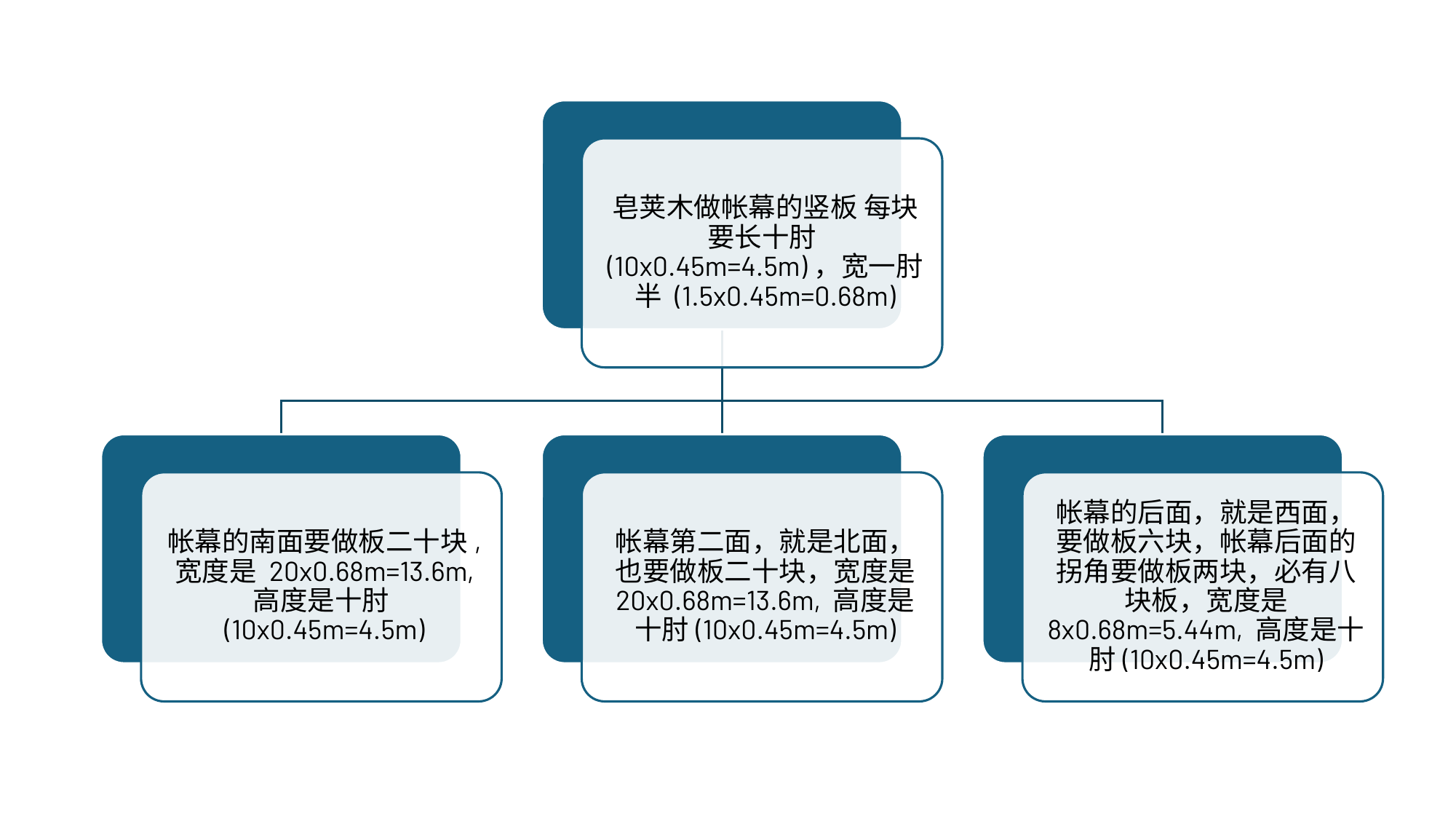

皂荚木做帐幕的竖板 每块要长十肘(10x0.45m=4.5m)，宽一肘半 (1.5x0.45m=0.68m)
帐幕的南面要做板二十块, 宽度是 20x0.68m=13.6m, 高度是十肘(10x0.45m=4.5m)
帐幕第二面，就是北面，也要做板二十块，宽度是 20x0.68m=13.6m, 高度是十肘(10x0.45m=4.5m)
帐幕的后面，就是西面，要做板六块，帐幕后面的拐角要做板两块，必有八块板，宽度是 8x0.68m=5.44m, 高度是十肘(10x0.45m=4.5m)